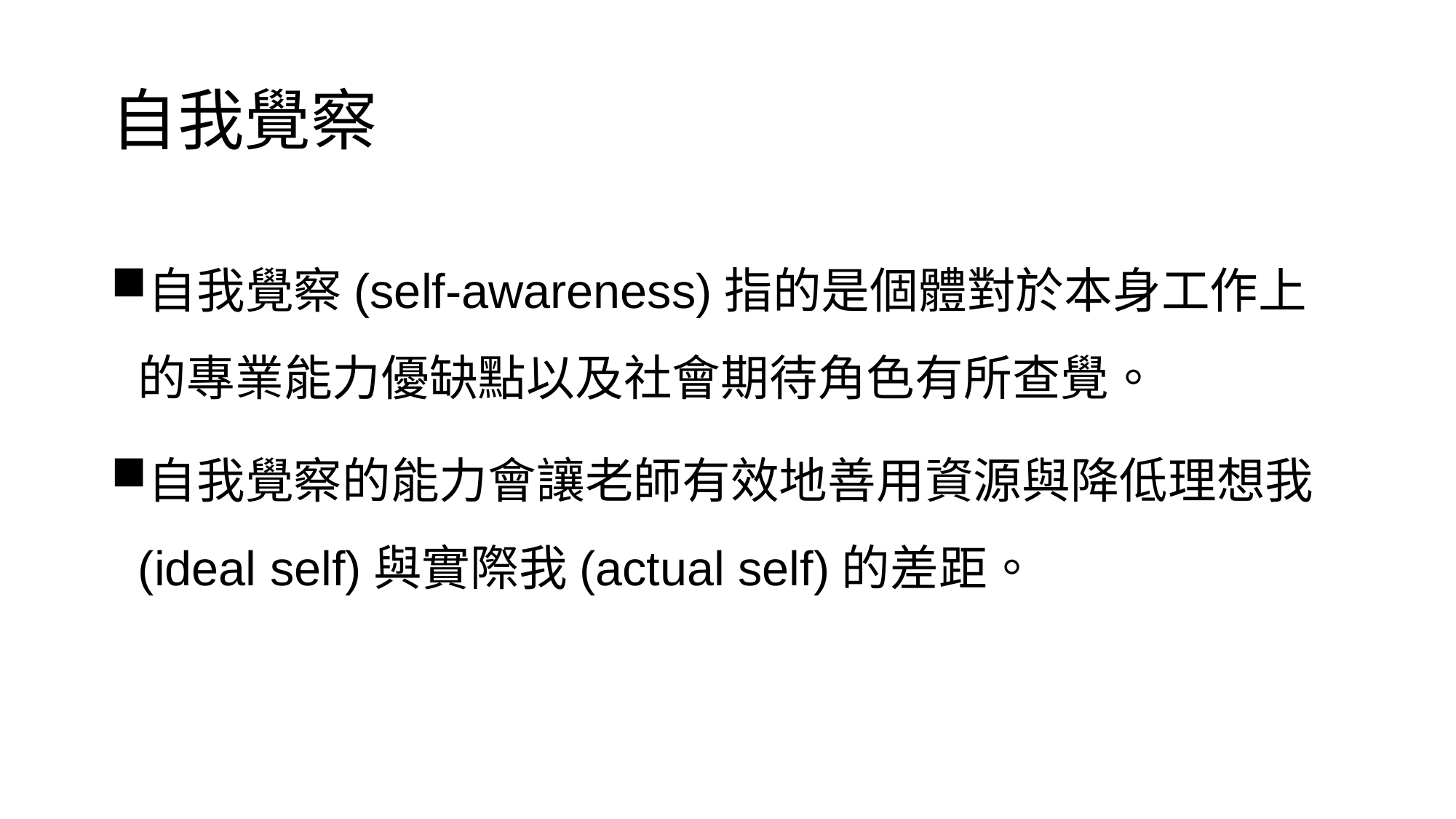

# 自我覺察
自我覺察(self-awareness)指的是個體對於本身工作上的專業能力優缺點以及社會期待角色有所查覺。
自我覺察的能力會讓老師有效地善用資源與降低理想我(ideal self)與實際我(actual self)的差距。